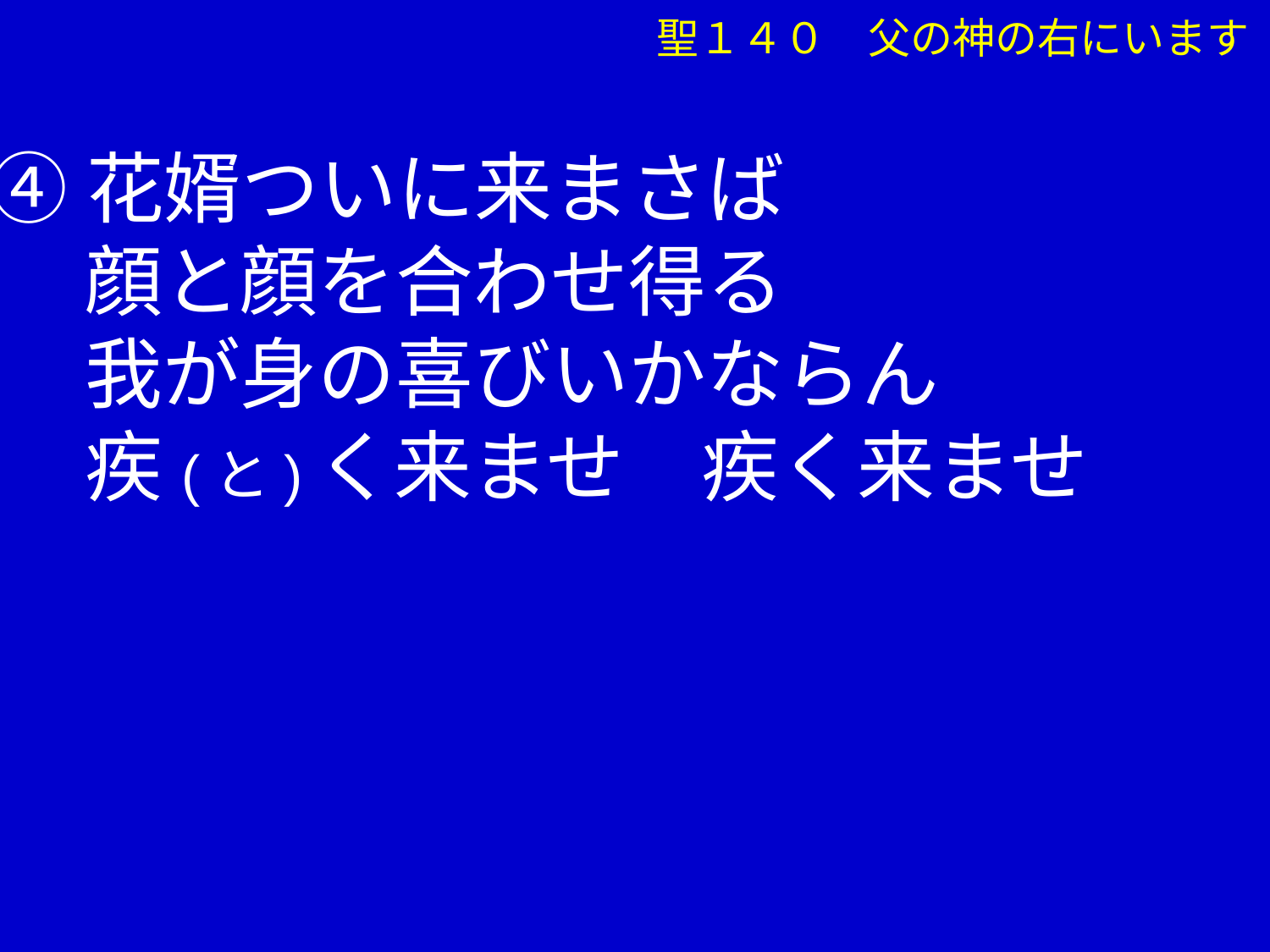

聖１４０　父の神の右にいます

④花婿ついに来まさば
　 顔と顔を合わせ得る
　 我が身の喜びいかならん
　 疾(と)く来ませ　疾く来ませ